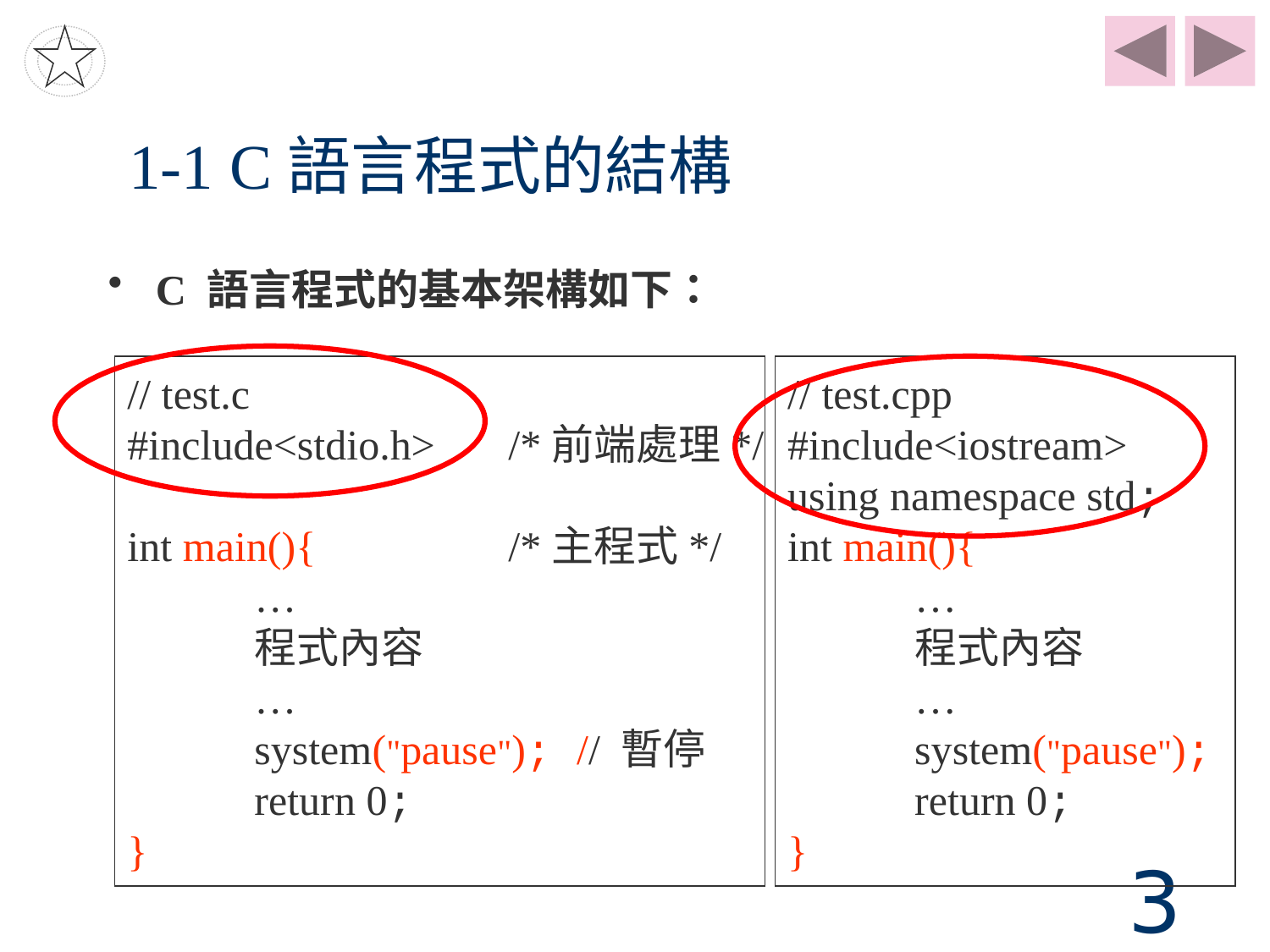

# 1-1 C語言程式的結構
C 語言程式的基本架構如下：

// test.c
#include<stdio.h>	/*前端處理*/

int main(){ 		/*主程式*/
	…
	程式內容
	…
	system("pause"); // 暫停
	return 0;
}

// test.cpp
#include<iostream>
using namespace std;
int main(){
	…
	程式內容
	…
	system("pause");
	return 0;
}
3